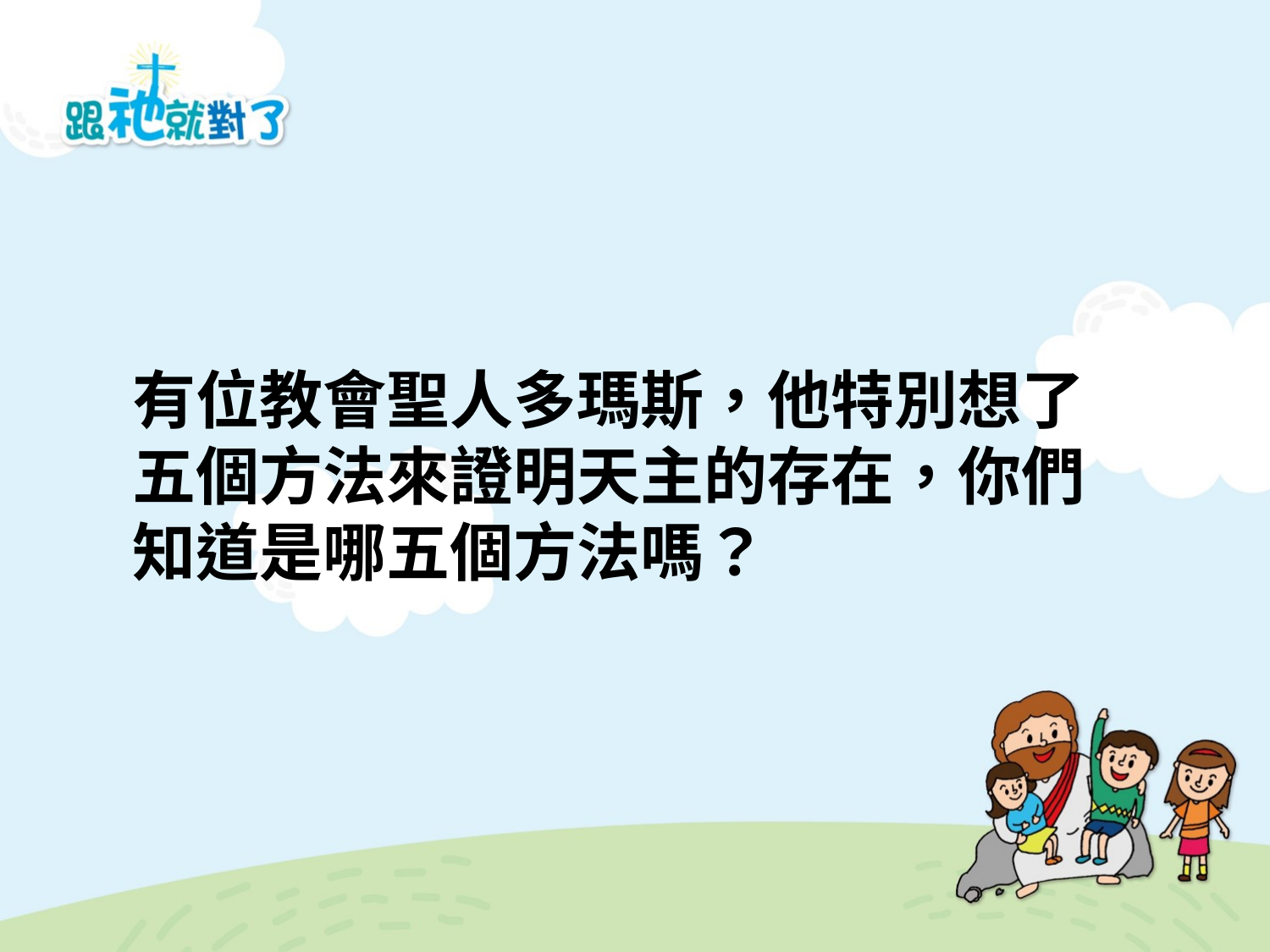

有位教會聖人多瑪斯，他特別想了五個方法來證明天主的存在，你們知道是哪五個方法嗎？